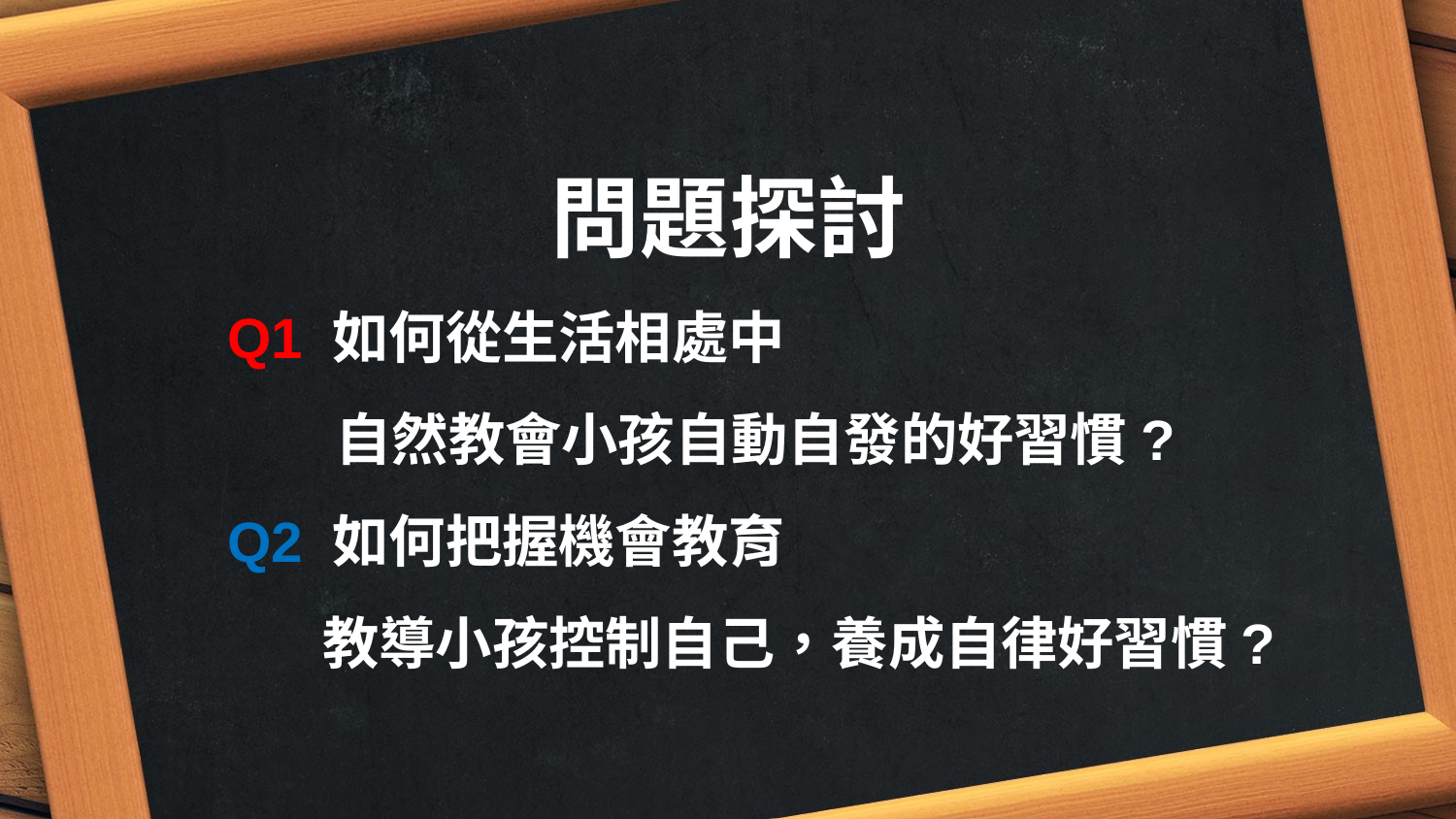

問題探討
   Q1 如何從生活相處中
           自然教會小孩自動自發的好習慣?
   Q2 如何把握機會教育
          教導小孩控制自己，養成自律好習慣?